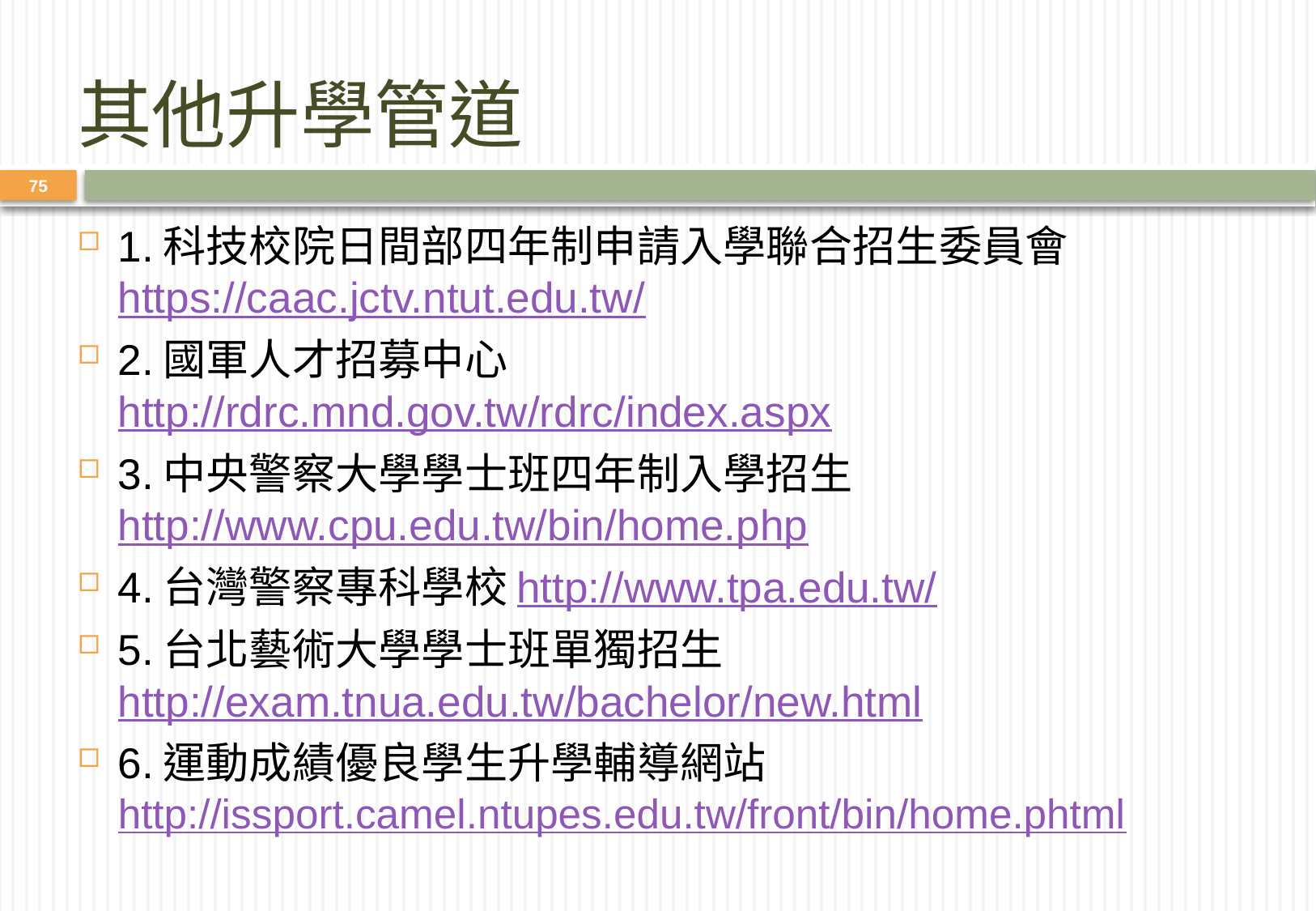

# 其他升學管道
75
1.科技校院日間部四年制申請入學聯合招生委員會https://caac.jctv.ntut.edu.tw/
2.國軍人才招募中心 http://rdrc.mnd.gov.tw/rdrc/index.aspx
3.中央警察大學學士班四年制入學招生http://www.cpu.edu.tw/bin/home.php
4.台灣警察專科學校http://www.tpa.edu.tw/
5.台北藝術大學學士班單獨招生http://exam.tnua.edu.tw/bachelor/new.html
6.運動成績優良學生升學輔導網站http://issport.camel.ntupes.edu.tw/front/bin/home.phtml